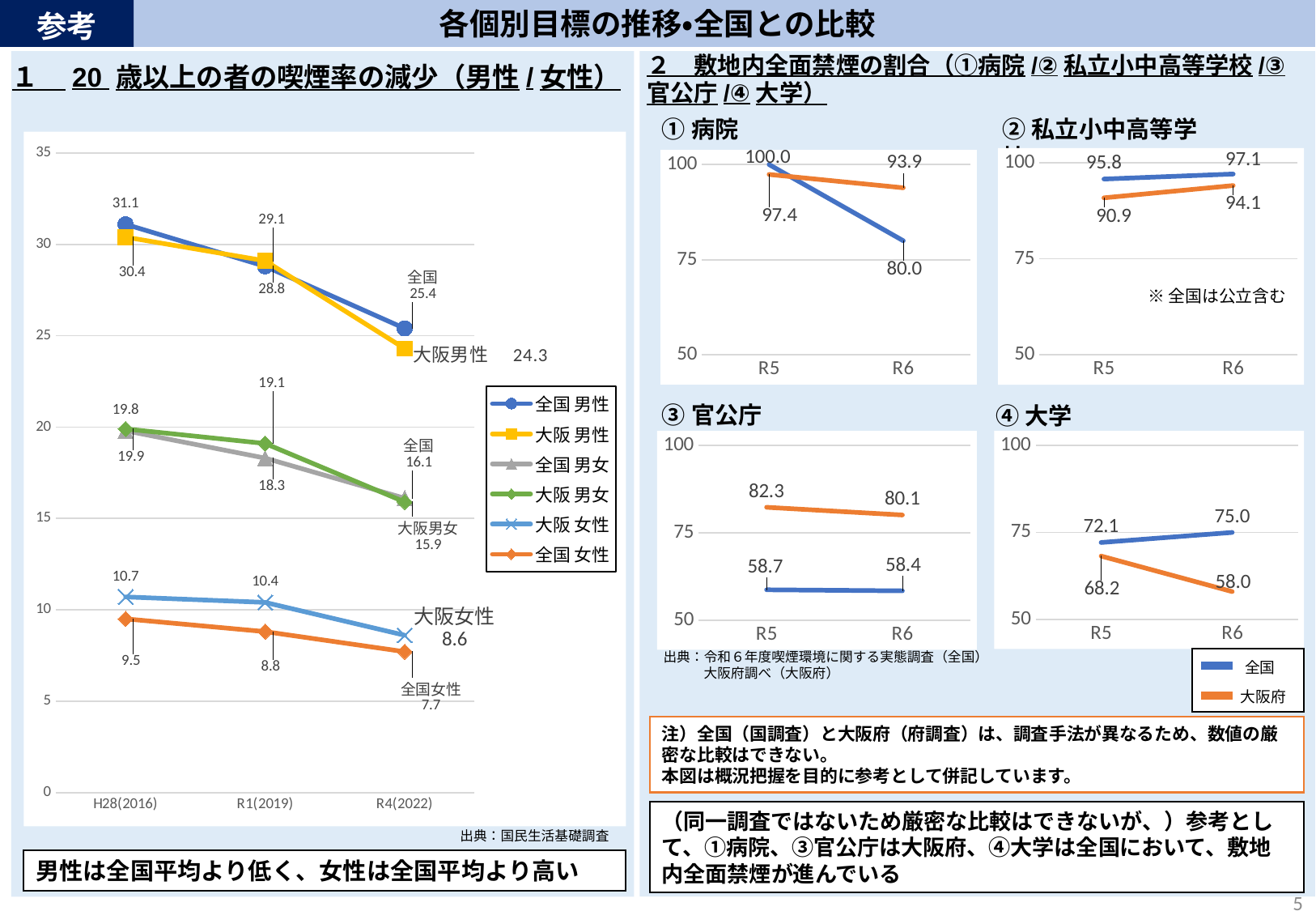

各個別目標の推移・全国との比較
参考
２　敷地内全面禁煙の割合（①病院/②私立小中高等学校/③官公庁/④大学）

１　20 歳以上の者の喫煙率の減少（男性/女性）
①病院
②私立小中高等学校

### Chart

| Category | 全国 | 大阪 | 全国 | 大阪 | 大阪 | 全国 |
|---|---|---|---|---|---|---|
| H28(2016) | 31.1 | 30.4 | 19.8 | 19.9 | 10.7 | 9.5 |
| R1(2019) | 28.8 | 29.1 | 18.3 | 19.1 | 10.4 | 8.8 |
| R4(2022) | 25.4 | 24.3 | 16.1 | 15.9 | 8.6 | 7.7 |

### Chart

| Category | 全国 | 大阪府 |
|---|---|---|
| R5 | 100.0 | 97.4 |
| R6 | 80.0 | 93.9 |

### Chart

| Category | 全国 | 大阪府 |
|---|---|---|
| R5 | 95.8 | 90.9 |
| R6 | 97.1 | 94.1 |
※全国は公立含む
③官公庁
④大学

### Chart

| Category | 全国 | 大阪府 |
|---|---|---|
| R5 | 58.7 | 82.3 |
| R6 | 58.4 | 80.1 |

### Chart

| Category | 全国 | 大阪府 |
|---|---|---|
| R5 | 72.1 | 68.2 |
| R6 | 75.0 | 58.0 |
④大学
出典：令和６年度喫煙環境に関する実態調査（全国）
　　　大阪府調べ（大阪府）

全国
大阪府
注）全国（国調査）と大阪府（府調査）は、調査手法が異なるため、数値の厳密な比較はできない。
本図は概況把握を目的に参考として併記しています。
（同一調査ではないため厳密な比較はできないが、）参考として、①病院、③官公庁は大阪府、④大学は全国において、敷地内全面禁煙が進んでいる
出典：国民生活基礎調査
男性は全国平均より低く、女性は全国平均より高い
5